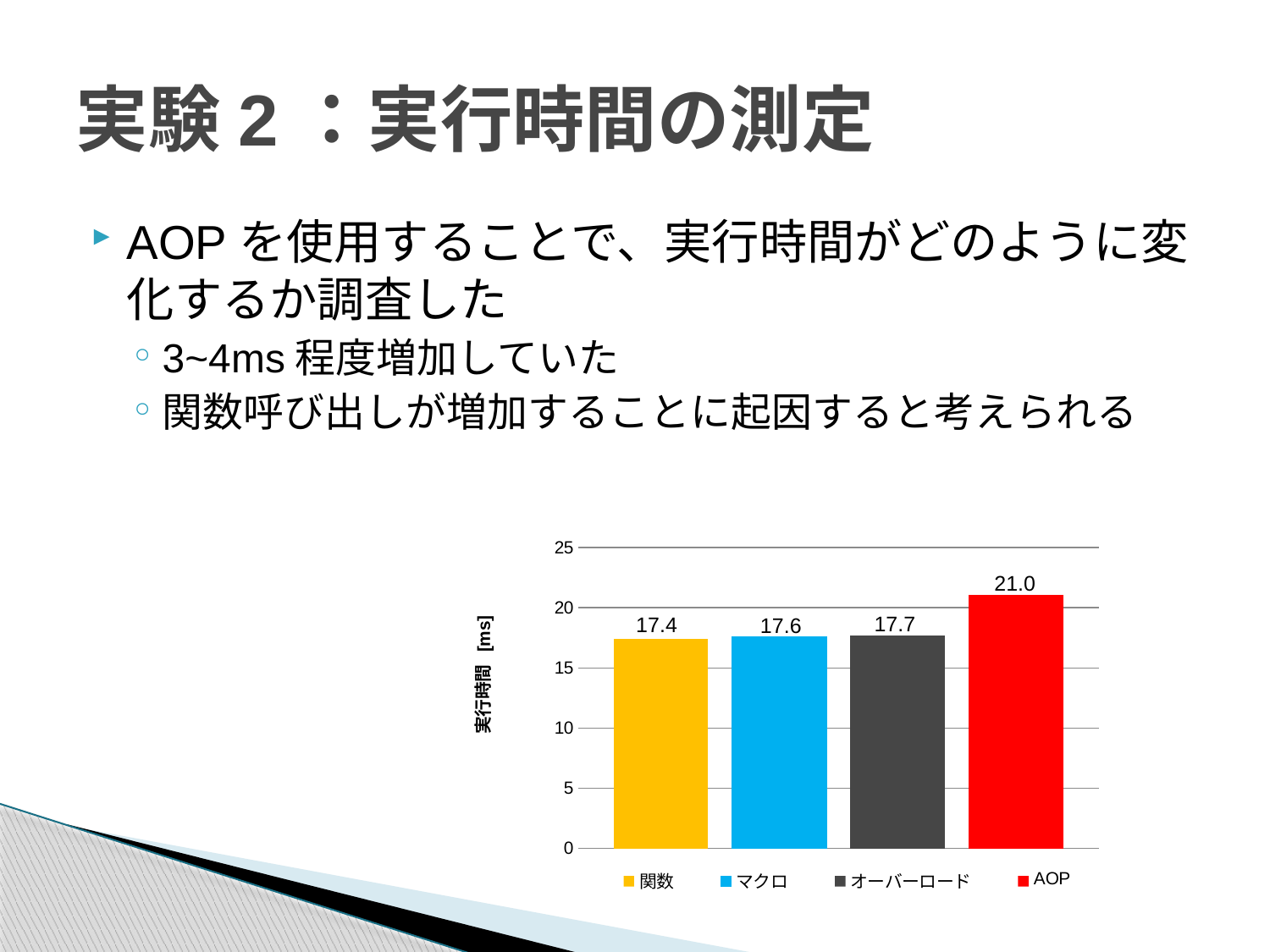

# 実験2：実行時間の測定
AOPを使用することで、実行時間がどのように変化するか調査した
3~4ms程度増加していた
関数呼び出しが増加することに起因すると考えられる

### Chart

| Category |  |  |  |  |
|---|---|---|---|---|
21.0
17.7
17.4
17.6